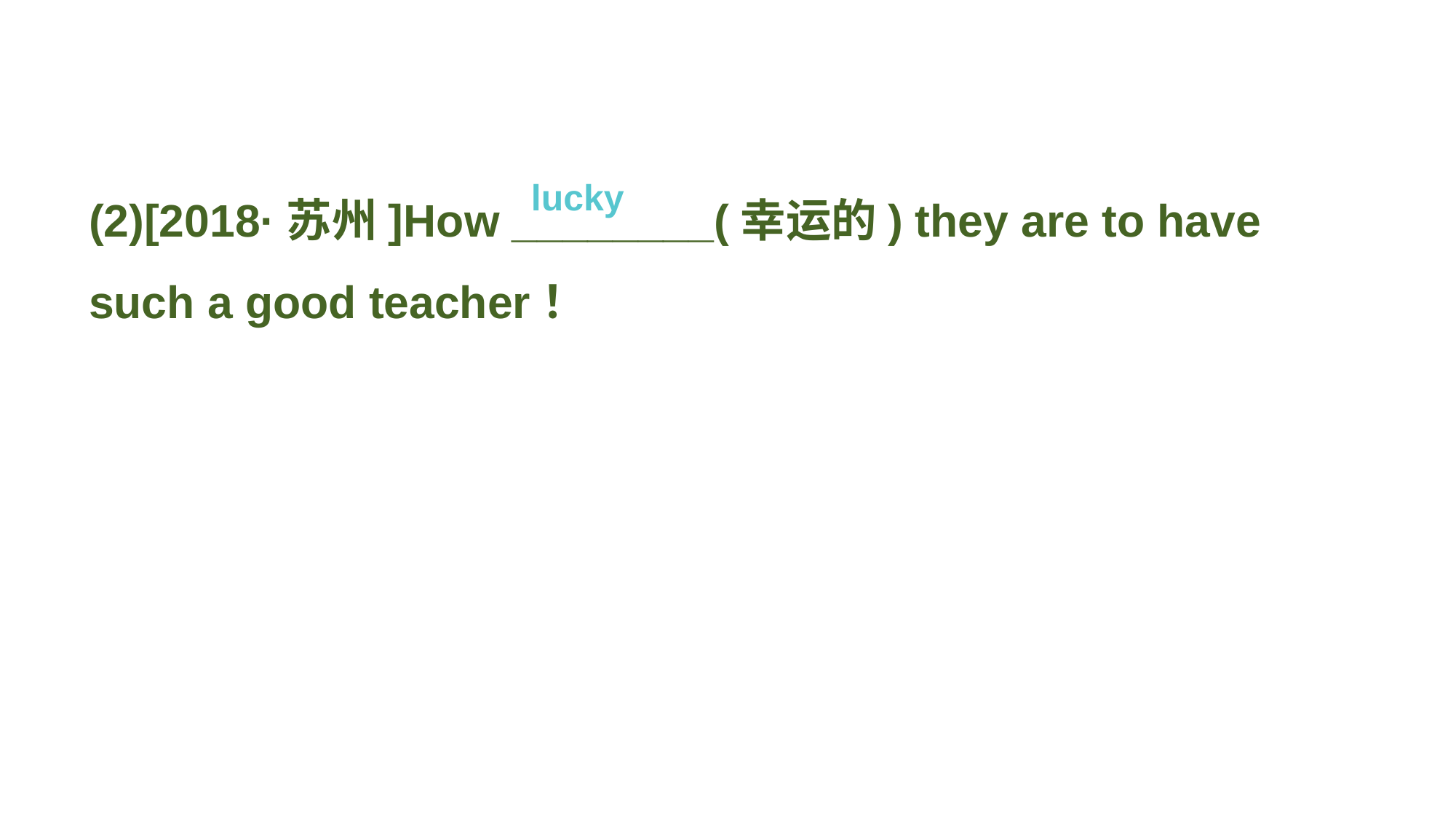

(2)[2018·苏州]How ________(幸运的) they are to have such a good teacher！
lucky